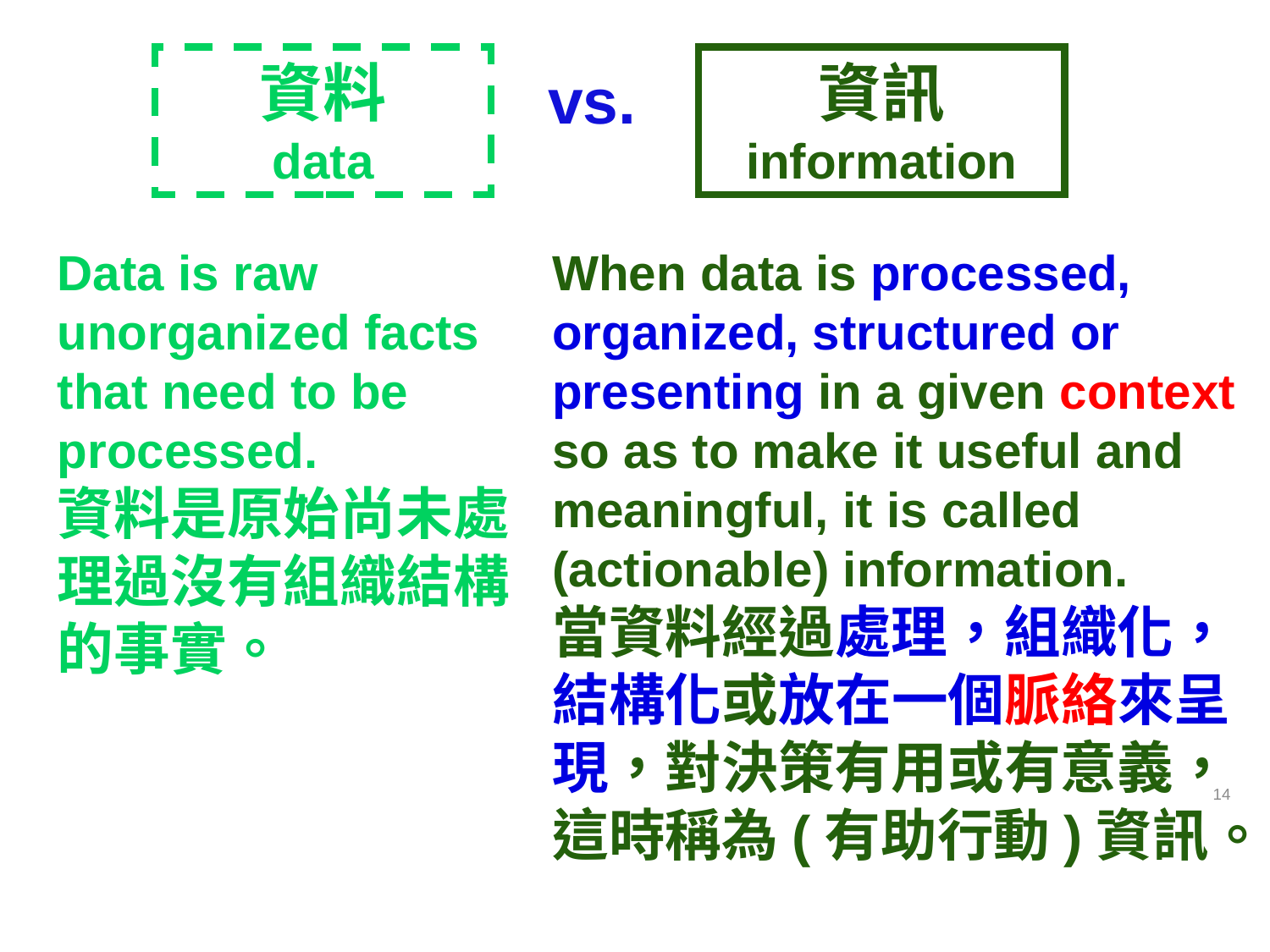

資料
data
資訊
information
vs.
Data is raw unorganized facts that need to be processed.
資料是原始尚未處理過沒有組織結構的事實。
When data is processed, organized, structured or presenting in a given context so as to make it useful and meaningful, it is called (actionable) information.
當資料經過處理，組織化，結構化或放在一個脈絡來呈現，對決策有用或有意義，這時稱為(有助行動)資訊。
14